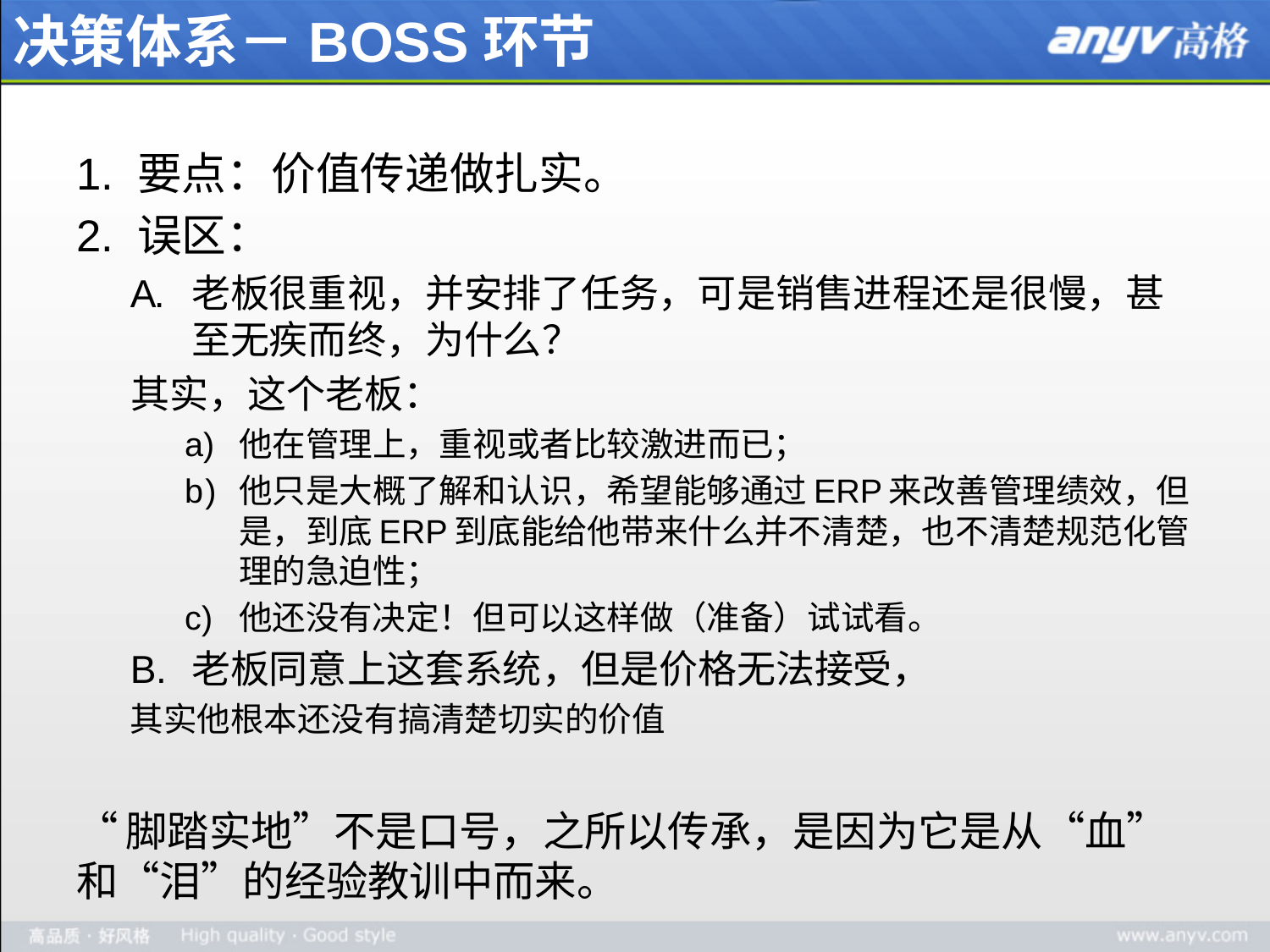

# 决策体系－BOSS环节
要点：价值传递做扎实。
误区：
老板很重视，并安排了任务，可是销售进程还是很慢，甚至无疾而终，为什么？
其实，这个老板：
他在管理上，重视或者比较激进而已；
他只是大概了解和认识，希望能够通过ERP来改善管理绩效，但是，到底ERP到底能给他带来什么并不清楚，也不清楚规范化管理的急迫性；
他还没有决定！但可以这样做（准备）试试看。
老板同意上这套系统，但是价格无法接受，
		其实他根本还没有搞清楚切实的价值

“脚踏实地”不是口号，之所以传承，是因为它是从“血”和“泪”的经验教训中而来。